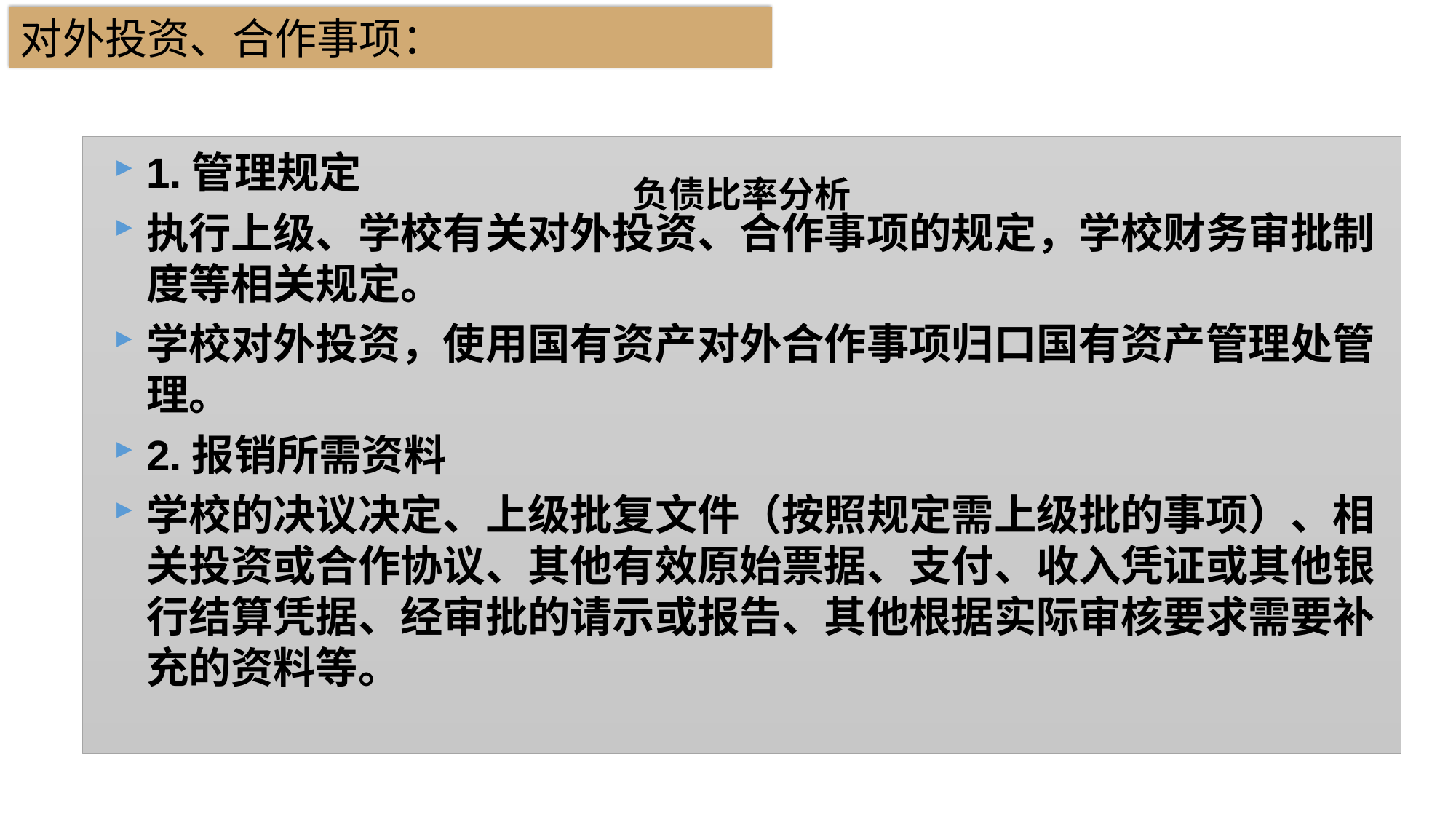

对外投资、合作事项：

### Chart: 负债比率分析

| Category |
|---|
1.管理规定
执行上级、学校有关对外投资、合作事项的规定，学校财务审批制度等相关规定。
学校对外投资，使用国有资产对外合作事项归口国有资产管理处管理。
2.报销所需资料
学校的决议决定、上级批复文件（按照规定需上级批的事项）、相关投资或合作协议、其他有效原始票据、支付、收入凭证或其他银行结算凭据、经审批的请示或报告、其他根据实际审核要求需要补充的资料等。